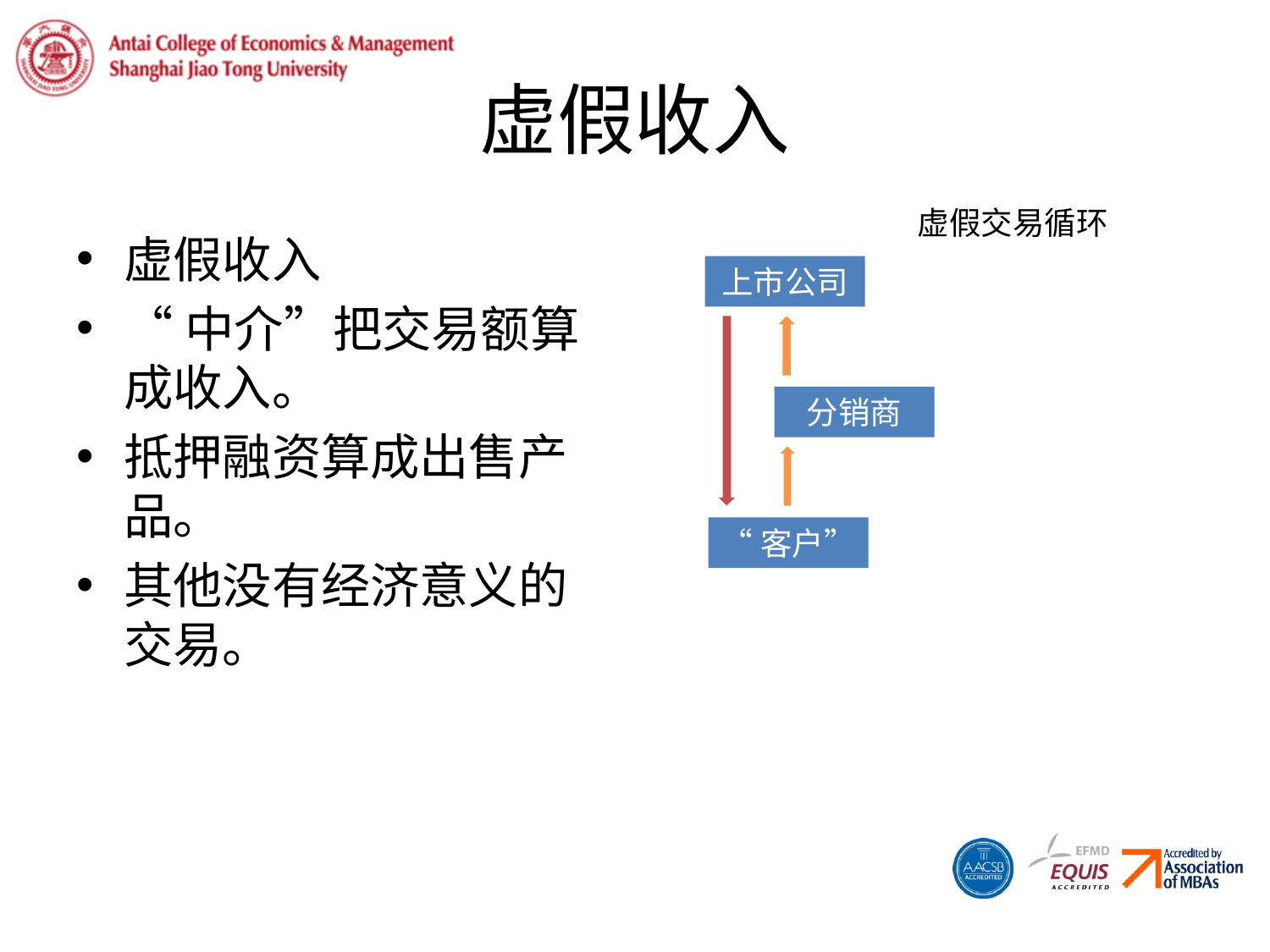

# 虚假收入
虚假交易循环
虚假收入
“中介”把交易额算成收入。
抵押融资算成出售产品。
其他没有经济意义的交易。

上市公司

分销商

“客户”